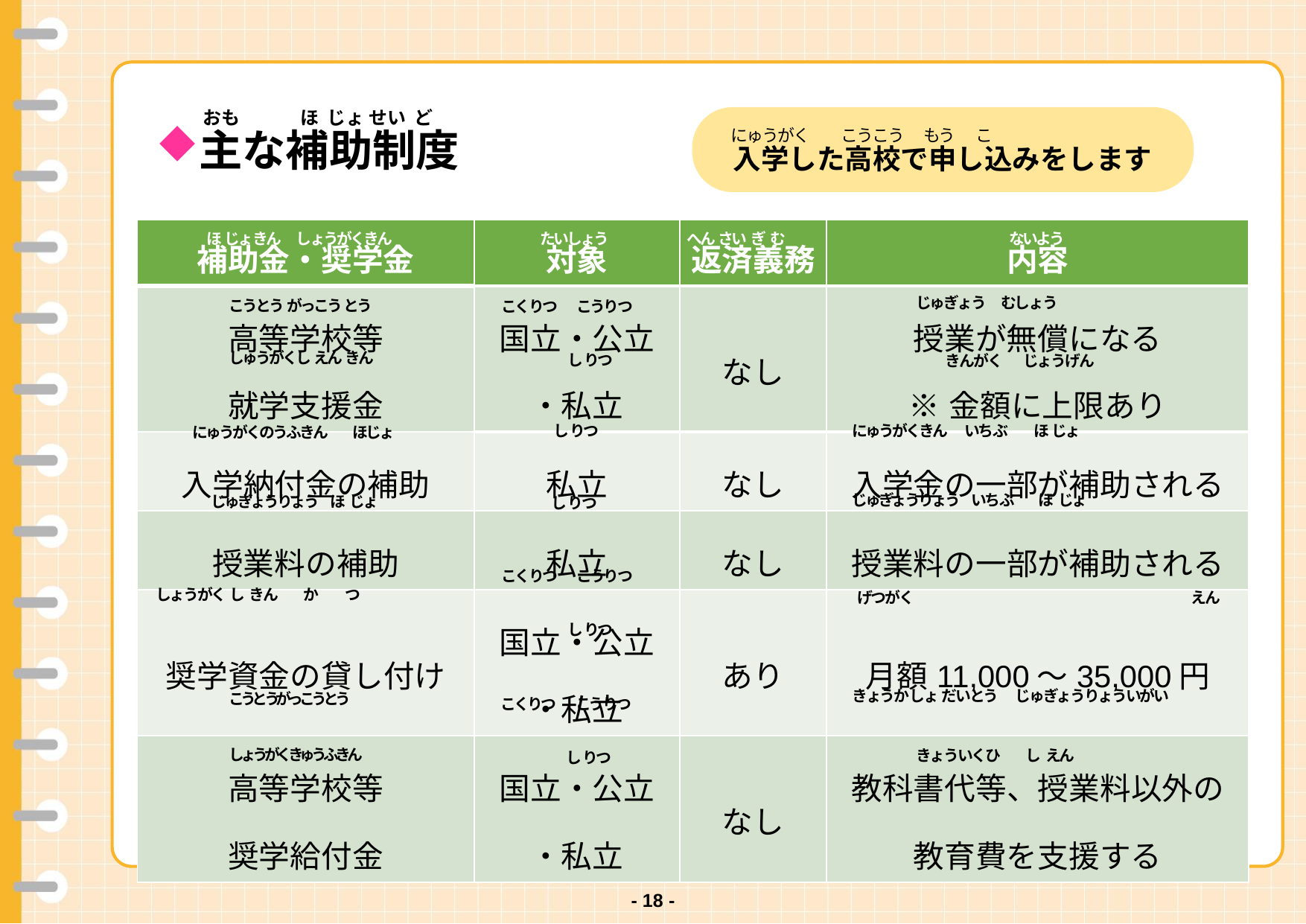

v
おも　 　　ほ  じょ せい  ど
入学した高校で申し込みをします
主な補助制度
にゅうがく　       こうこう  　もう         こ
| 補助金・奨学金 | 対象 | 返済義務 | 内容 |
| --- | --- | --- | --- |
| 高等学校等 就学支援金 | 国立・公立 ・私立 | なし | 授業が無償になる ※金額に上限あり |
| 入学納付金の補助 | 私立 | なし | 入学金の一部が補助される |
| 授業料の補助 | 私立 | なし | 授業料の一部が補助される |
| 奨学資金の貸し付け | 国立・公立 ・私立 | あり | 月額11,000～35,000円 |
| 高等学校等 奨学給付金 | 国立・公立 ・私立 | なし | 教科書代等、授業料以外の教育費を支援する |
ないよう
たいしょう
へん   さい    ぎ    む
ほ   じょ きん           しょうがくきん
じゅぎょう        むしょう
こうとう   がっこう  とう
こくりつ              こうりつ
しゅうがくし   えん   きん
し  りつ
きんがく           じょうげん
し  りつ
にゅうがくきん            いち ぶ                  ほ   じょ
にゅうがくのうふきん                 ほじょ
じゅぎょうりょう        いち ぶ                 ほ    じょ
じゅぎょうりょう        ほ    じょ
し  りつ
こくりつ              こうりつ
しょうがく  し   きん             か              つ
えん
げつがく
し  りつ
きょうか しょ  だいとう         じゅぎょうりょういがい
こう       とう       がっこう       とう
こくりつ              こうりつ
しょうがく  きゅうふ     きん
きょういくひ             し   えん
し  りつ
- 18 -